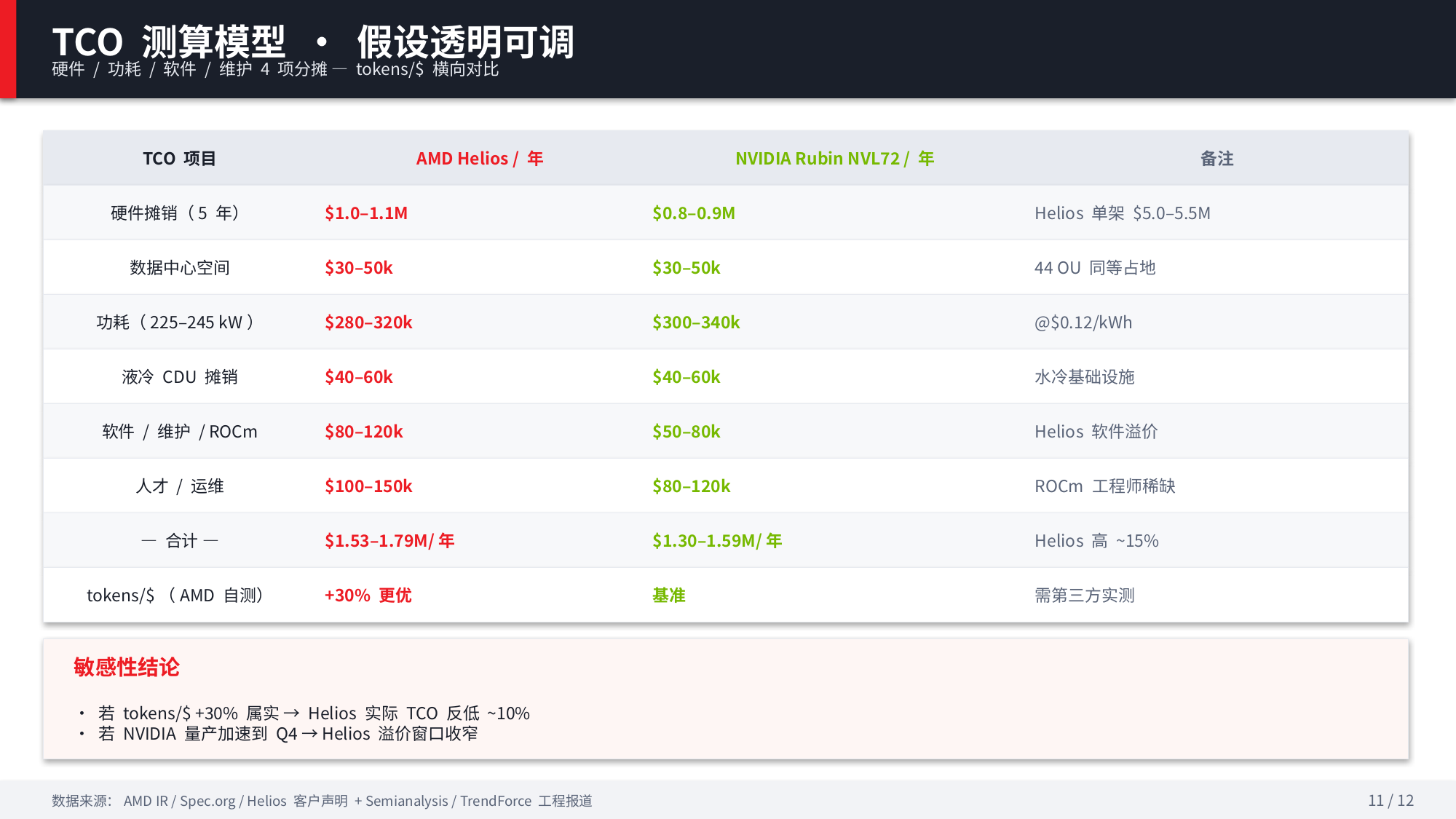

TCO 测算模型 · 假设透明可调
硬件 / 功耗 / 软件 / 维护 4 项分摊 — tokens/$ 横向对比

TCO 项目
AMD Helios / 年
NVIDIA Rubin NVL72 / 年
备注

硬件摊销（5 年）
$1.0–1.1M
$0.8–0.9M
Helios 单架 $5.0–5.5M

数据中心空间
$30–50k
$30–50k
44 OU 同等占地

功耗（225–245 kW）
$280–320k
$300–340k
@$0.12/kWh

液冷 CDU 摊销
$40–60k
$40–60k
水冷基础设施

软件 / 维护 / ROCm
$80–120k
$50–80k
Helios 软件溢价

人才 / 运维
$100–150k
$80–120k
ROCm 工程师稀缺

— 合计 —
$1.53–1.79M/年
$1.30–1.59M/年
Helios 高 ~15%

tokens/$（AMD 自测）
+30% 更优
基准
需第三方实测

敏感性结论
• 若 tokens/$ +30% 属实 → Helios 实际 TCO 反低 ~10%
• 若 NVIDIA 量产加速到 Q4 → Helios 溢价窗口收窄

数据来源：AMD IR / Spec.org / Helios 客户声明 + Semianalysis / TrendForce 工程报道
11 / 12